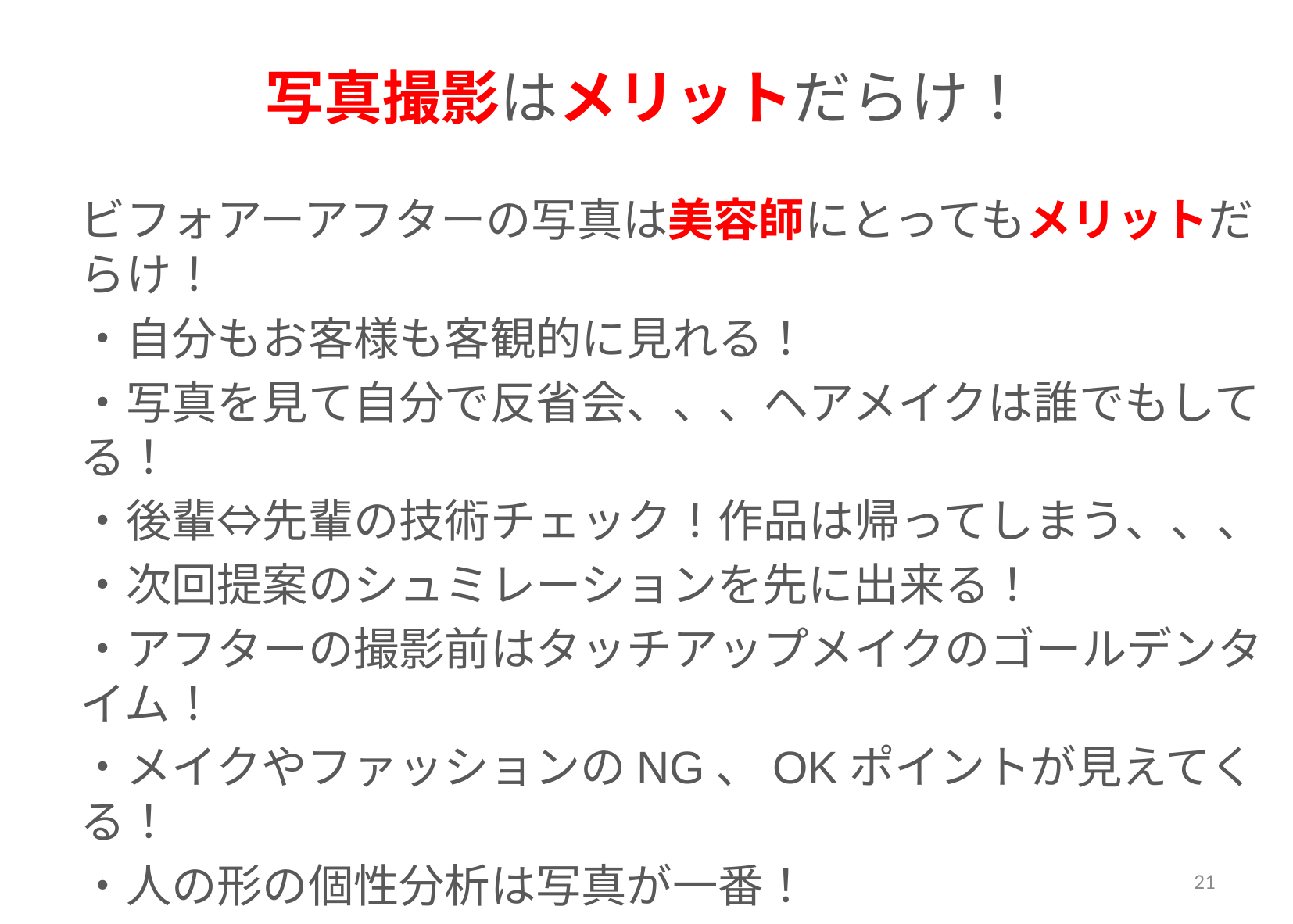

# 写真撮影はメリットだらけ！
ビフォアーアフターの写真は美容師にとってもメリットだらけ！
・自分もお客様も客観的に見れる！
・写真を見て自分で反省会、、、ヘアメイクは誰でもしてる！
・後輩⇔先輩の技術チェック！作品は帰ってしまう、、、
・次回提案のシュミレーションを先に出来る！
・アフターの撮影前はタッチアップメイクのゴールデンタイム！
・メイクやファッションのNG、OKポイントが見えてくる！
・人の形の個性分析は写真が一番！
・ビフォアーアフターの写真でSNS投稿！
・とにかく撮影に対して目線が広がる！
21